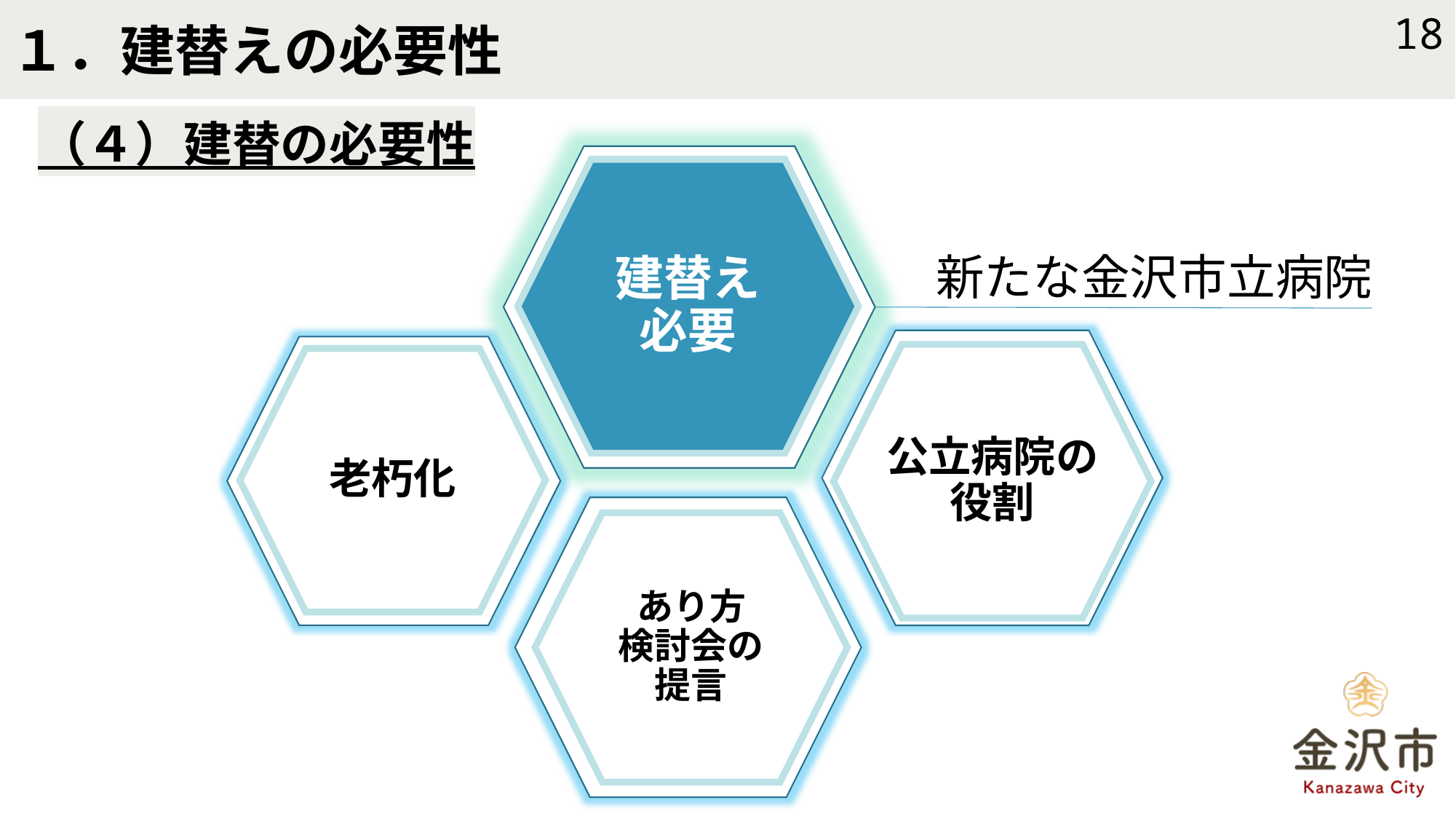

# １．建替えの必要性
18

（４）建替の必要性

建替え
必要
新たな金沢市立病院

公立病院の
役割
老朽化

あり方
検討会の
提言